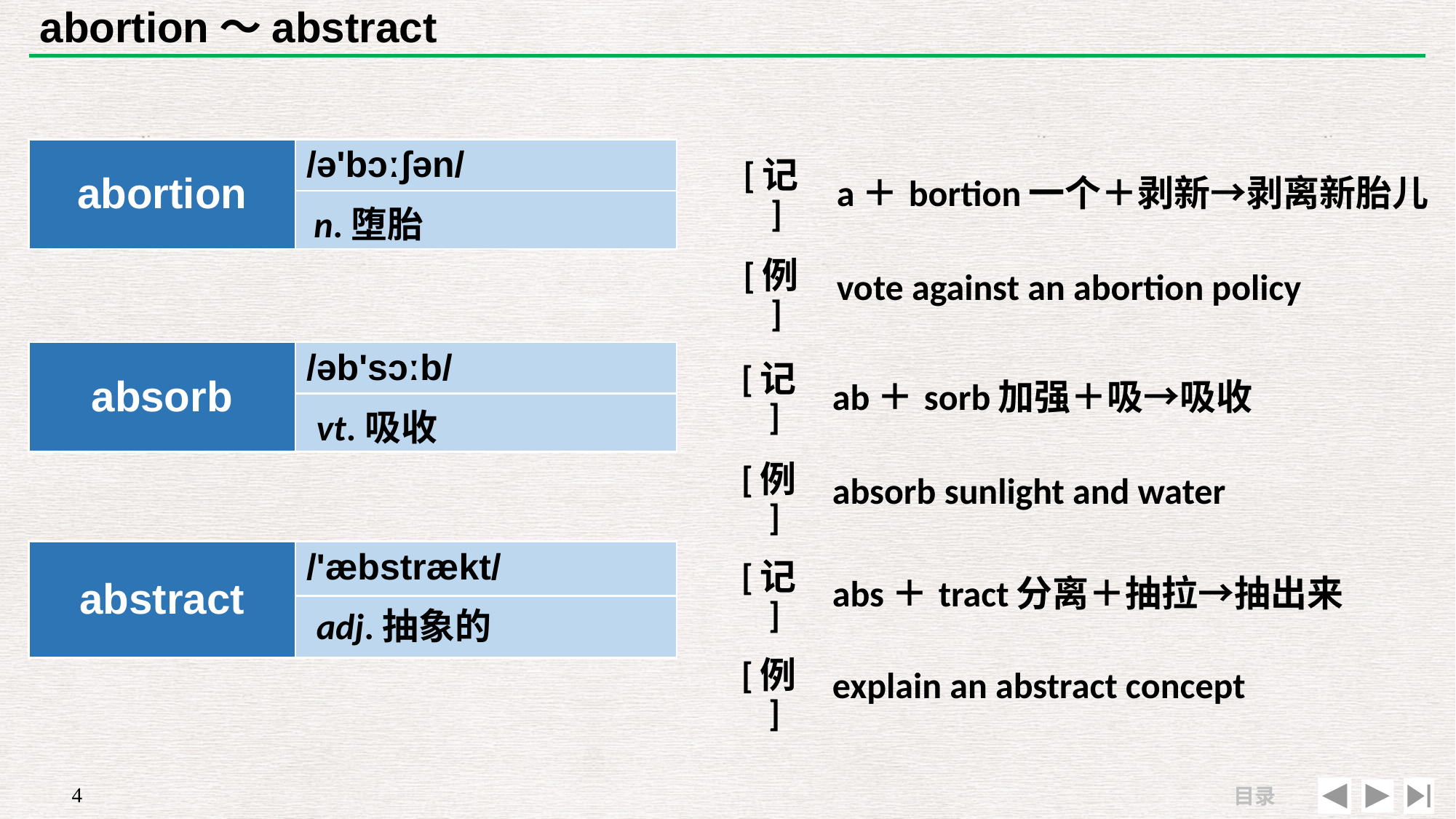

# abortion～abstract

| abortion | /ə'bɔːʃən/ |
| --- | --- |
|  |  |
| [记] | a＋bortion一个＋剥新→剥离新胎儿 |
| --- | --- |
| [例] | vote against an abortion policy |
n.堕胎
| absorb | /əb'sɔːb/ |
| --- | --- |
|  |  |
| [记] | ab＋sorb加强＋吸→吸收 |
| --- | --- |
| [例] | absorb sunlight and water |
vt.吸收
| abstract | /'æbstrækt/ |
| --- | --- |
|  |  |
| [记] | abs＋tract分离＋抽拉→抽出来 |
| --- | --- |
| [例] | explain an abstract concept |
adj.抽象的